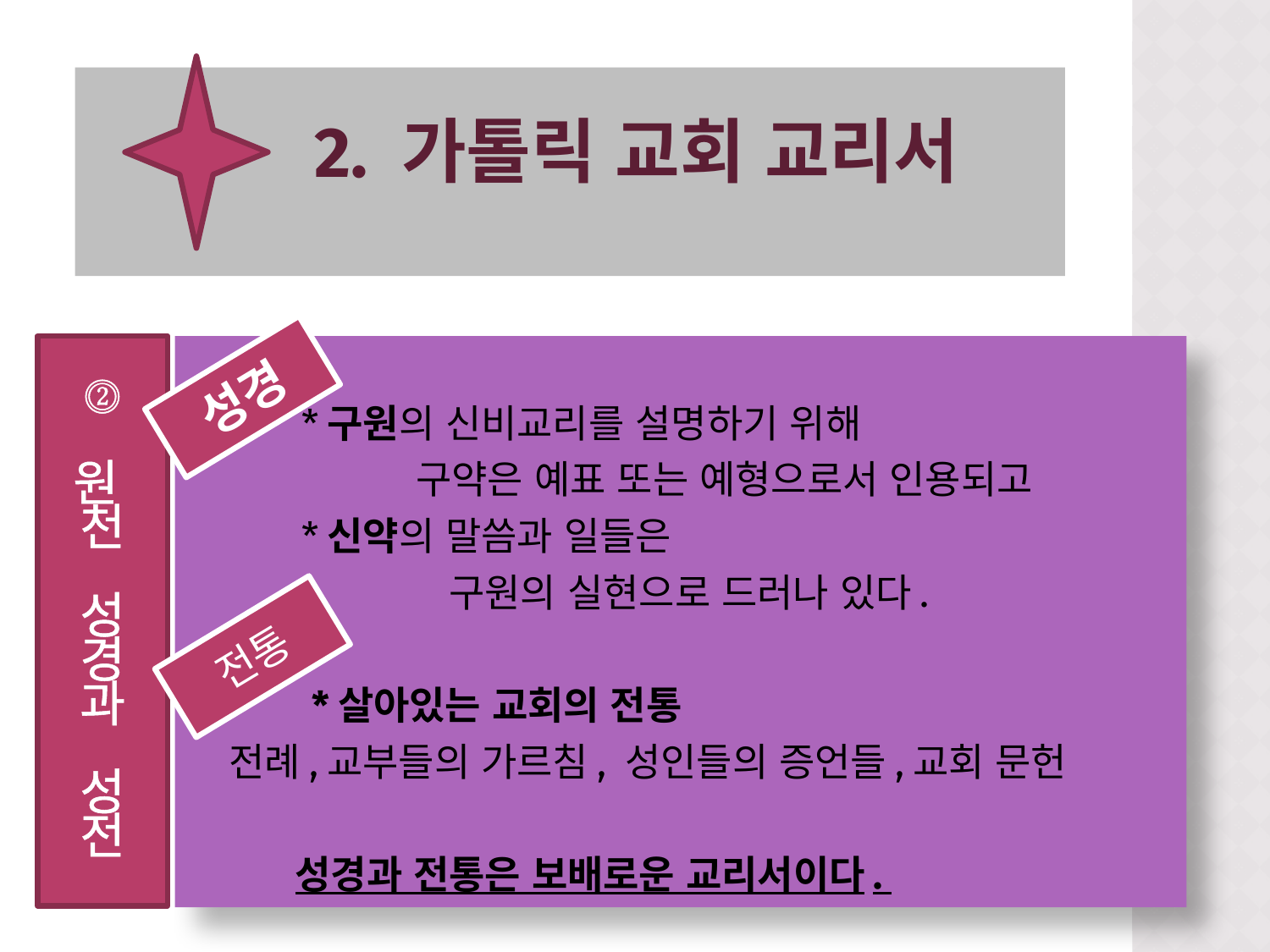

# 2. 가톨릭 교회 교리서
⓶

원
천

성
경
과

성
전

           *구원의 신비교리를 설명하기 위해
                    구약은 예표 또는 예형으로서 인용되고
           *신약의 말씀과 일들은
                       구원의 실현으로 드러나 있다.

            *살아있는 교회의 전통
   전례,교부들의 가르침, 성인들의 증언들,교회 문헌

         성경과 전통은 보배로운 교리서이다.
성경
전통